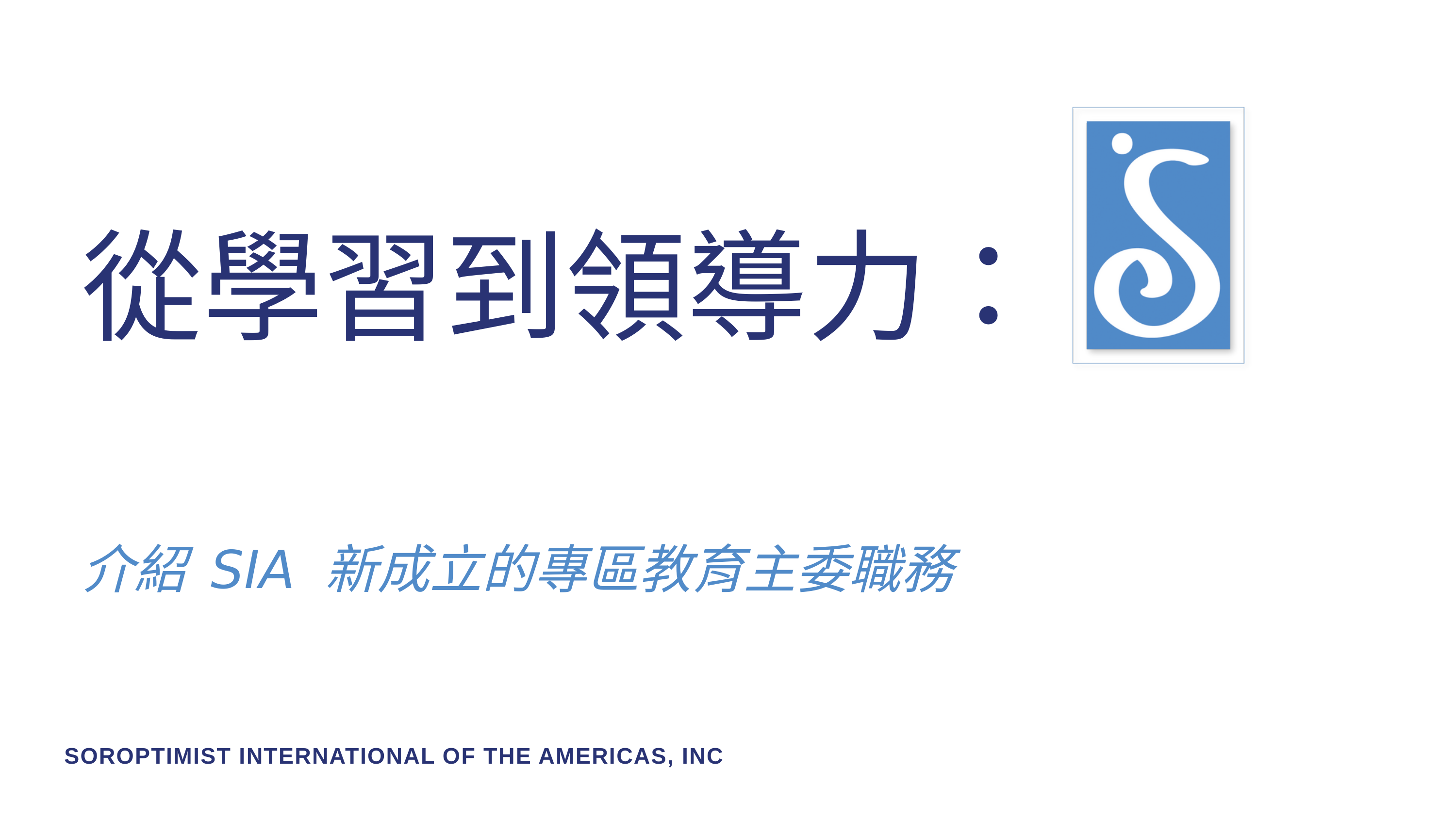

從學習到領導力：
介紹 SIA 新成立的專區教育主委職務
SOROPTIMIST INTERNATIONAL OF THE AMERICAS, INC